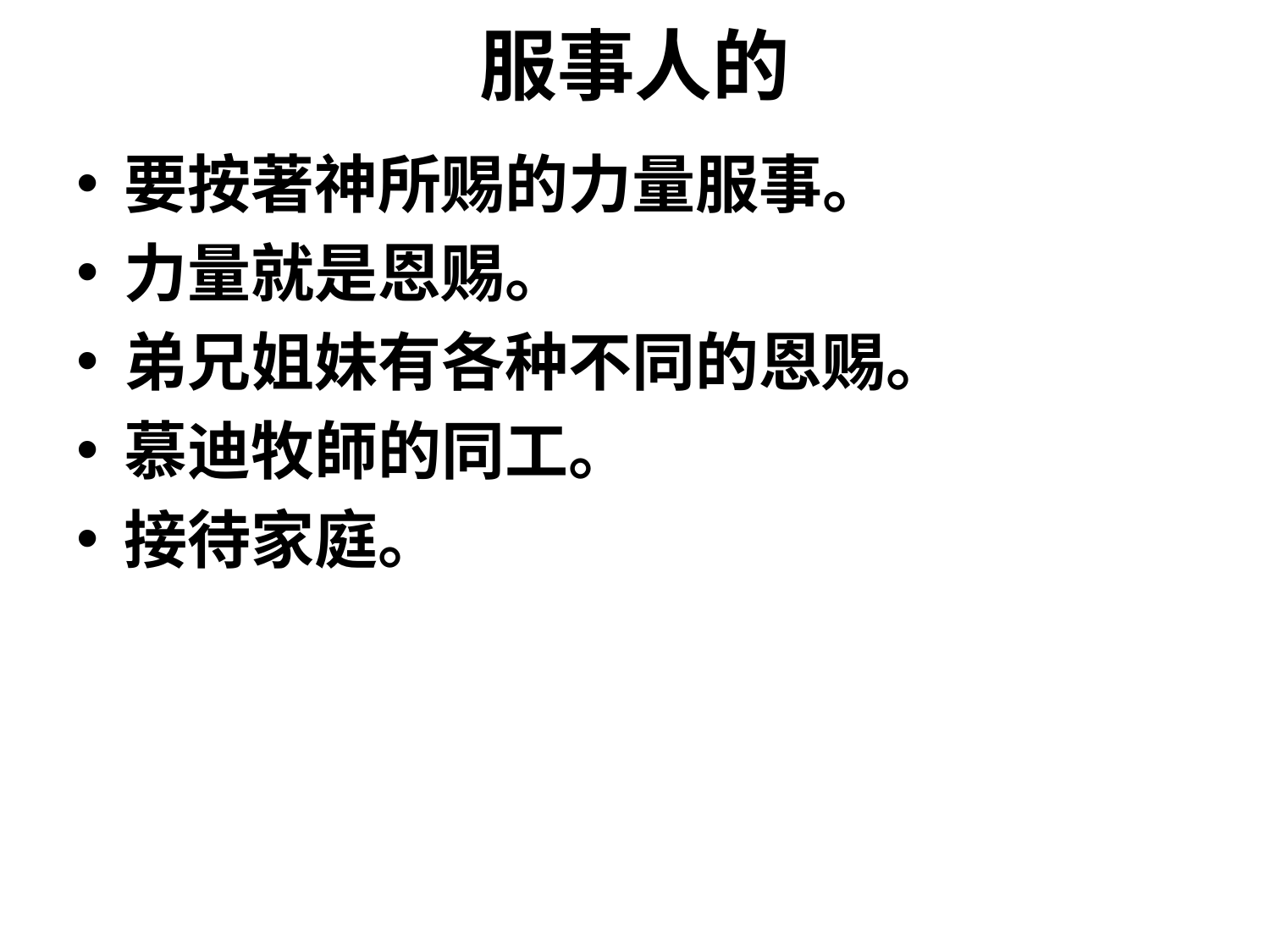

# 服事人的
要按著神所赐的力量服事。
力量就是恩赐。
弟兄姐妹有各种不同的恩赐。
慕迪牧師的同工。
接待家庭。